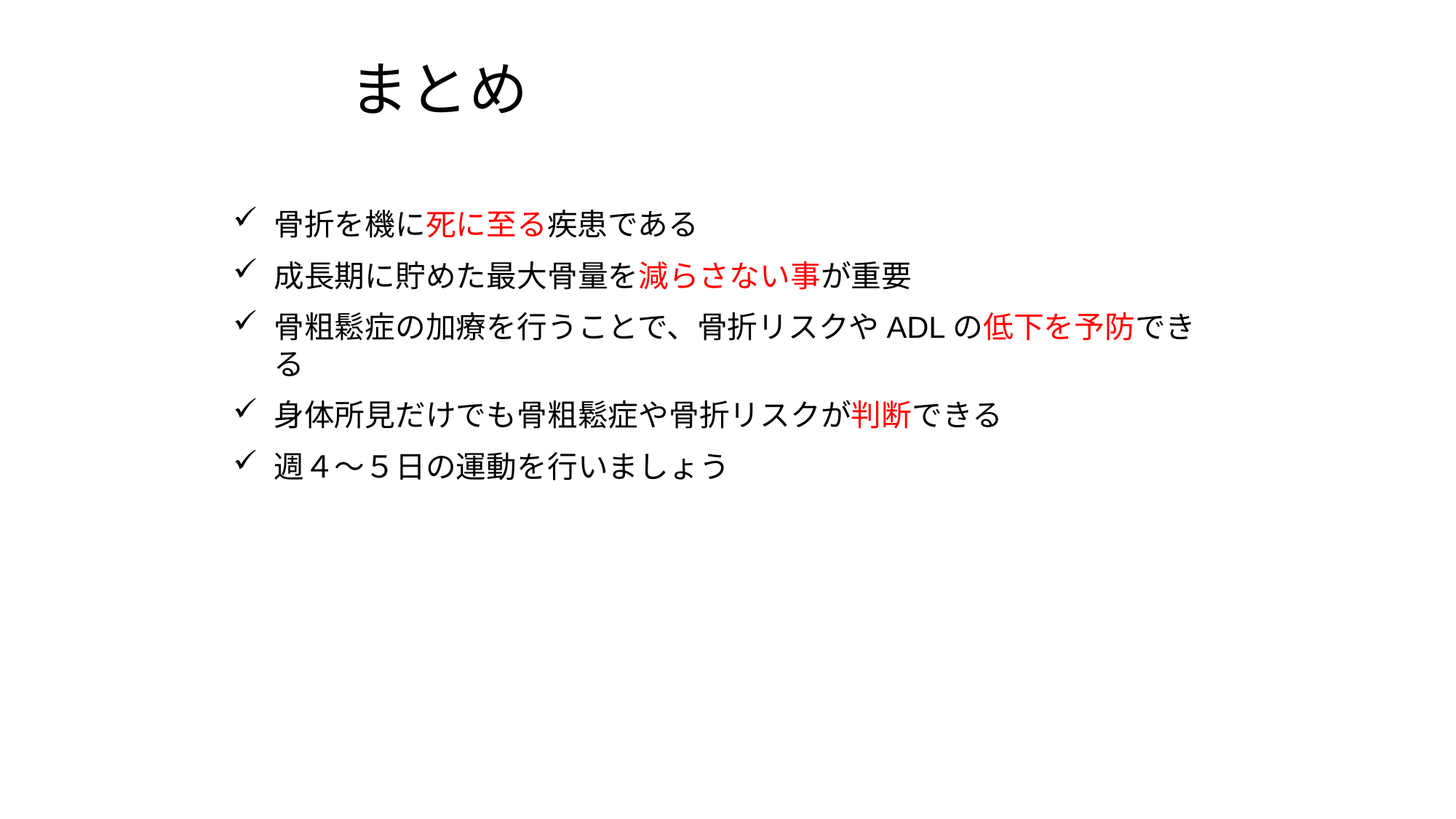

# まとめ

骨折を機に死に至る疾患である
成長期に貯めた最大骨量を減らさない事が重要
骨粗鬆症の加療を行うことで、骨折リスクやADLの低下を予防できる
身体所見だけでも骨粗鬆症や骨折リスクが判断できる
週４～５日の運動を行いましょう